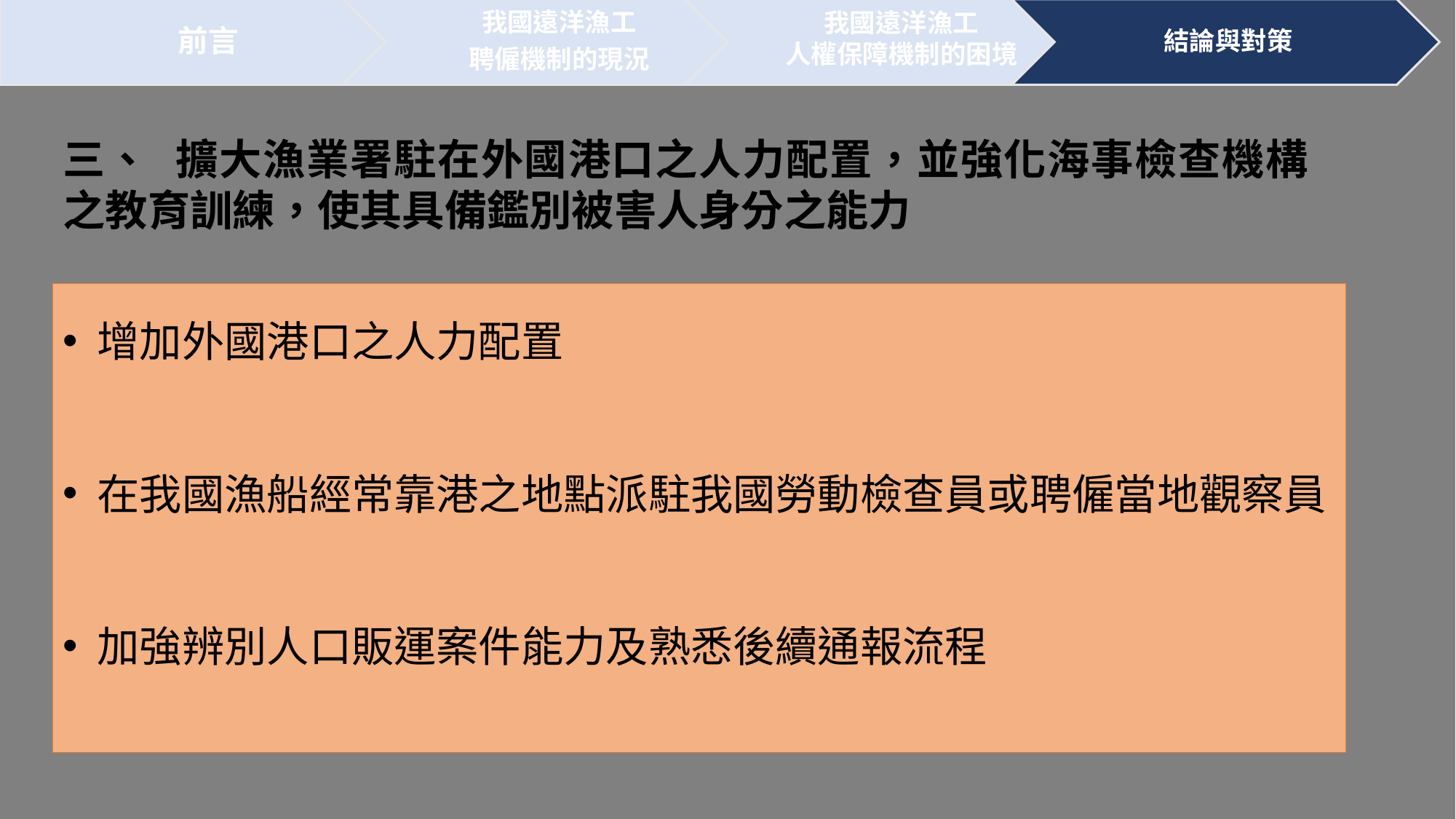

前言
我國遠洋漁工
聘僱機制的現況
我國遠洋漁工
人權保障機制的困境
結論與對策
三、	擴大漁業署駐在外國港口之人力配置，並強化海事檢查機構之教育訓練，使其具備鑑別被害人身分之能力
增加外國港口之人力配置

在我國漁船經常靠港之地點派駐我國勞動檢查員或聘僱當地觀察員

加強辨別人口販運案件能力及熟悉後續通報流程